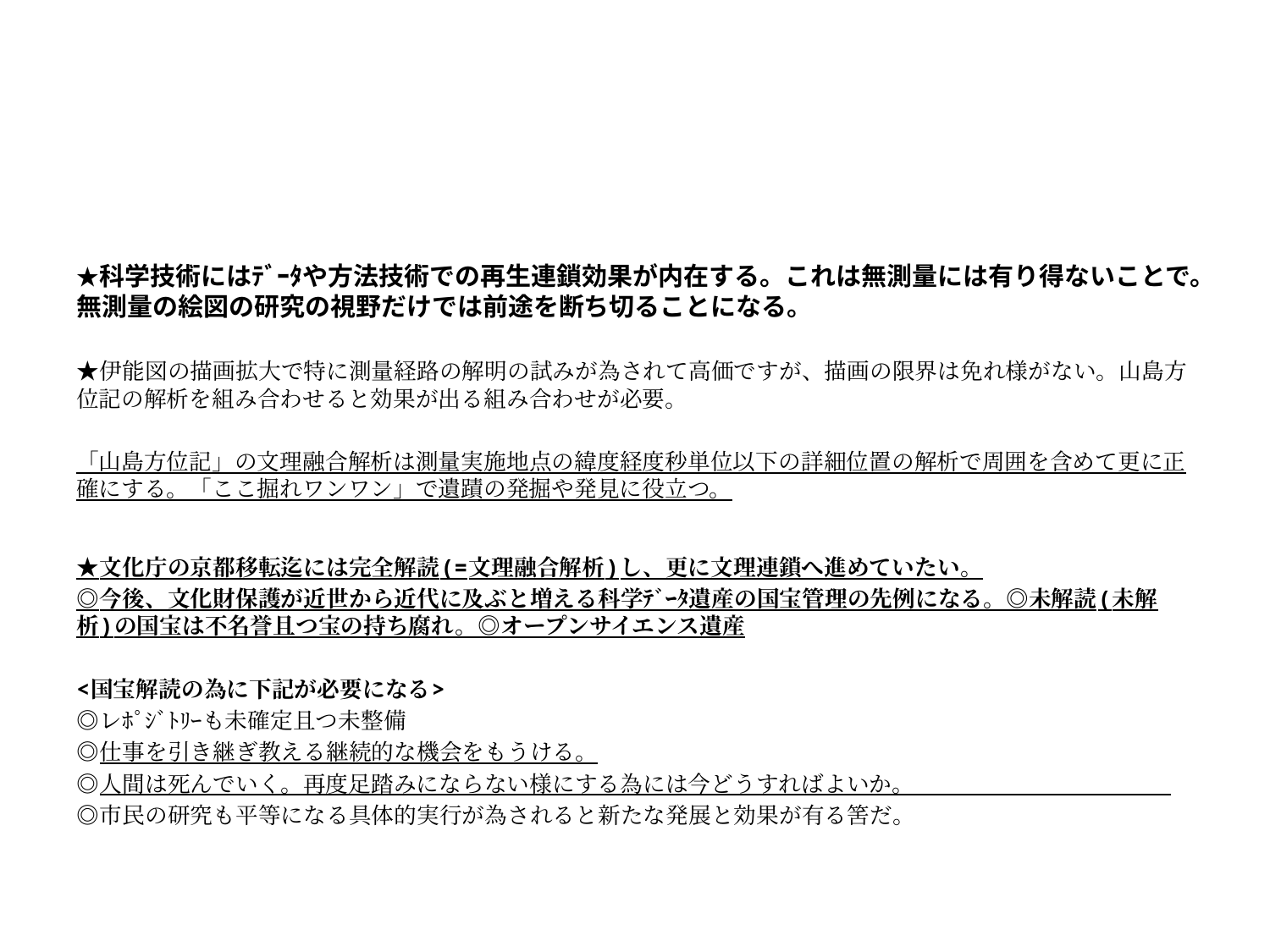

#

★科学技術にはﾃﾞｰﾀや方法技術での再生連鎖効果が内在する。これは無測量には有り得ないことで。無測量の絵図の研究の視野だけでは前途を断ち切ることになる。

★伊能図の描画拡大で特に測量経路の解明の試みが為されて高価ですが、描画の限界は免れ様がない。山島方位記の解析を組み合わせると効果が出る組み合わせが必要。

「山島方位記」の文理融合解析は測量実施地点の緯度経度秒単位以下の詳細位置の解析で周囲を含めて更に正確にする。「ここ掘れワンワン」で遺蹟の発掘や発見に役立つ。

★文化庁の京都移転迄には完全解読(=文理融合解析)し、更に文理連鎖へ進めていたい。
◎今後、文化財保護が近世から近代に及ぶと増える科学ﾃﾞｰﾀ遺産の国宝管理の先例になる。◎未解読(未解析)の国宝は不名誉且つ宝の持ち腐れ。◎オープンサイエンス遺産

<国宝解読の為に下記が必要になる>
◎レﾎﾟｼﾞﾄﾘｰも未確定且つ未整備
◎仕事を引き継ぎ教える継続的な機会をもうける。
◎人間は死んでいく。再度足踏みにならない様にする為には今どうすればよいか。
◎市民の研究も平等になる具体的実行が為されると新たな発展と効果が有る筈だ。